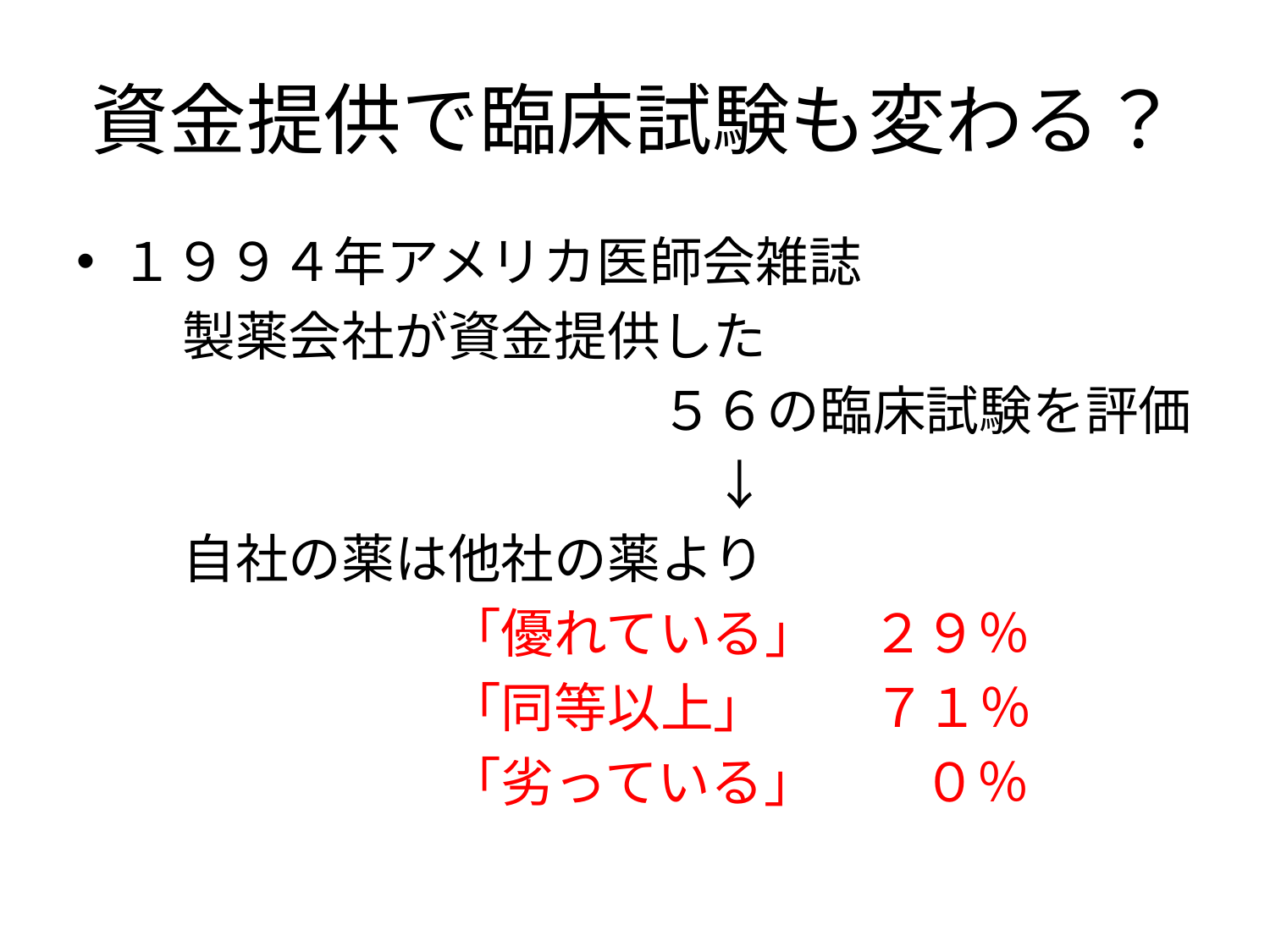

# 資金提供で臨床試験も変わる？
１９９４年アメリカ医師会雑誌
　　製薬会社が資金提供した
　　　　　　　　　　　５６の臨床試験を評価
　　　　　　　　　　　　↓
　　自社の薬は他社の薬より
　　　　　　　「優れている」　２９％
　　　　　　　「同等以上」　　７１％
　　　　　　　「劣っている」　　０％